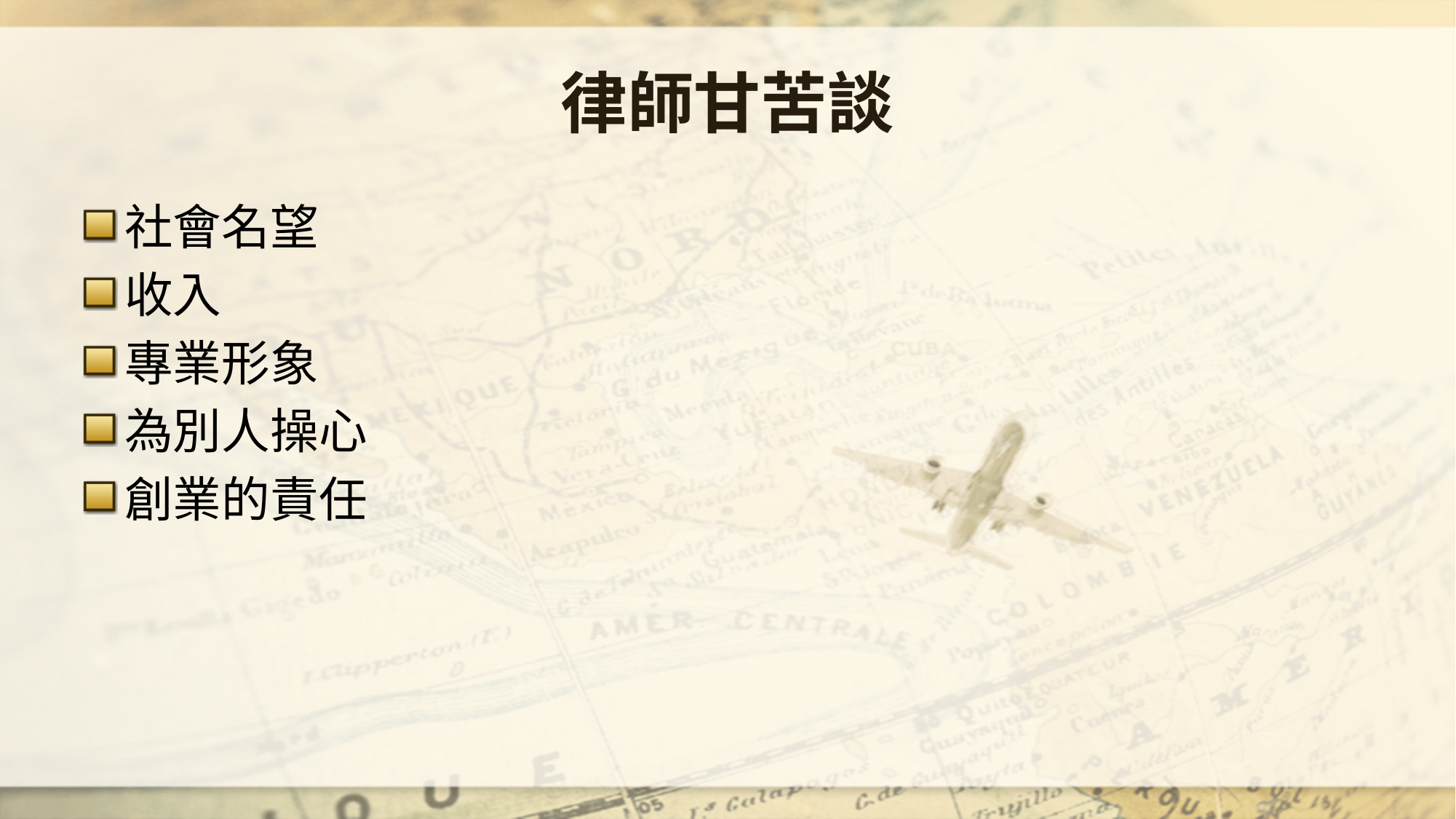

# 律師甘苦談
社會名望
收入
專業形象
為別人操心
創業的責任